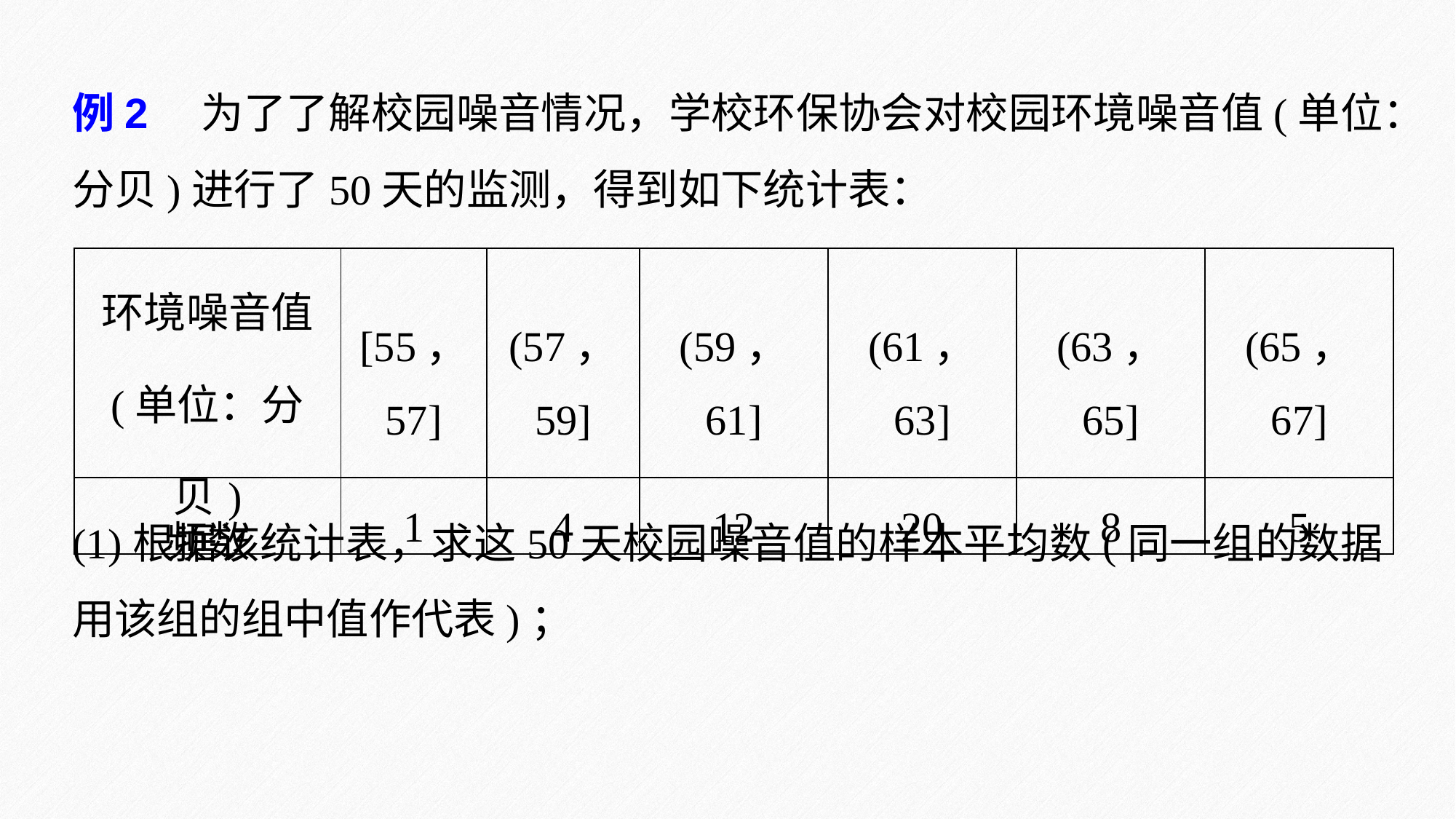

例2　为了了解校园噪音情况，学校环保协会对校园环境噪音值(单位：分贝)进行了50天的监测，得到如下统计表：
| 环境噪音值 (单位：分贝) | [55， 57] | (57， 59] | (59， 61] | (61， 63] | (63， 65] | (65， 67] |
| --- | --- | --- | --- | --- | --- | --- |
| 频数 | 1 | 4 | 12 | 20 | 8 | 5 |
(1)根据该统计表，求这50天校园噪音值的样本平均数(同一组的数据用该组的组中值作代表)；